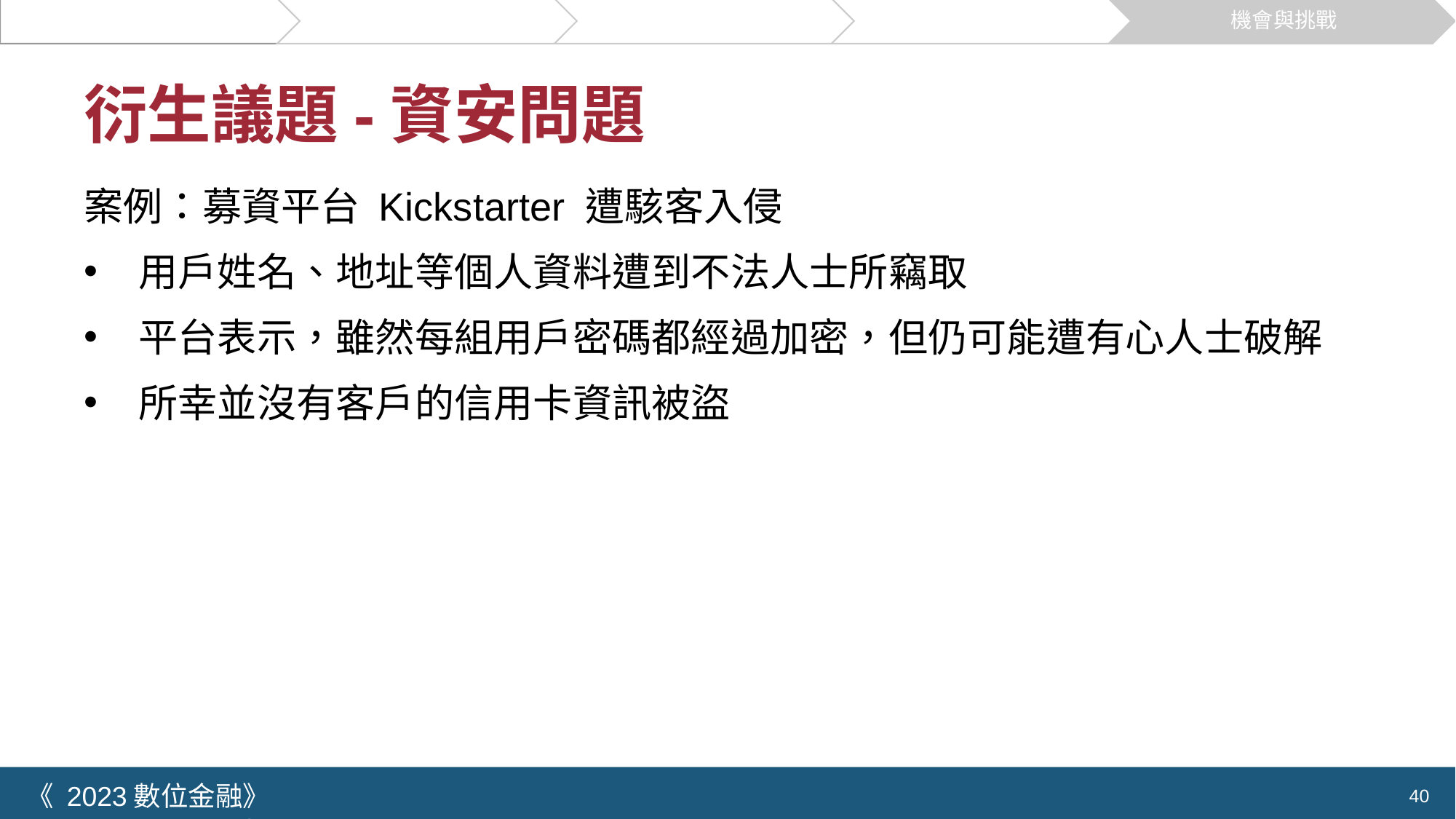

關於募資

群眾募資流程

創新模式

市場與案例

機會與挑戰
# 衍生議題-資安問題
案例：募資平台 Kickstarter 遭駭客入侵
用戶姓名、地址等個人資料遭到不法人士所竊取
平台表示，雖然每組用戶密碼都經過加密，但仍可能遭有心人士破解
所幸並沒有客戶的信用卡資訊被盜

《 2023數位金融》                                                                                                                                             	NYCU.IIM.IEBI Lab
40